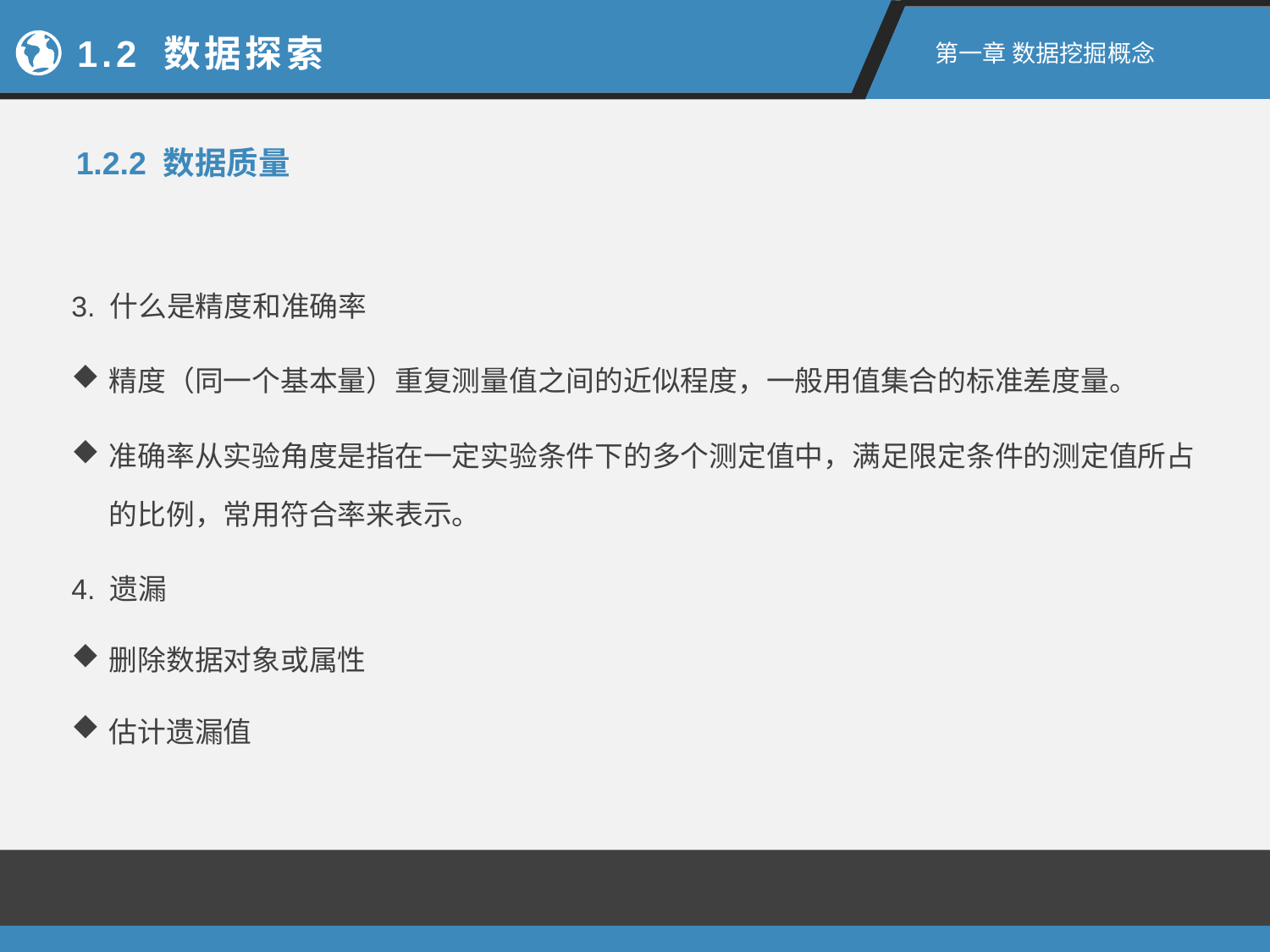

1.2 数据探索

第一章 数据挖掘概念
1.2.2 数据质量
3. 什么是精度和准确率
精度（同一个基本量）重复测量值之间的近似程度，一般用值集合的标准差度量。
准确率从实验角度是指在一定实验条件下的多个测定值中，满足限定条件的测定值所占的比例，常用符合率来表示。
4. 遗漏
删除数据对象或属性
估计遗漏值